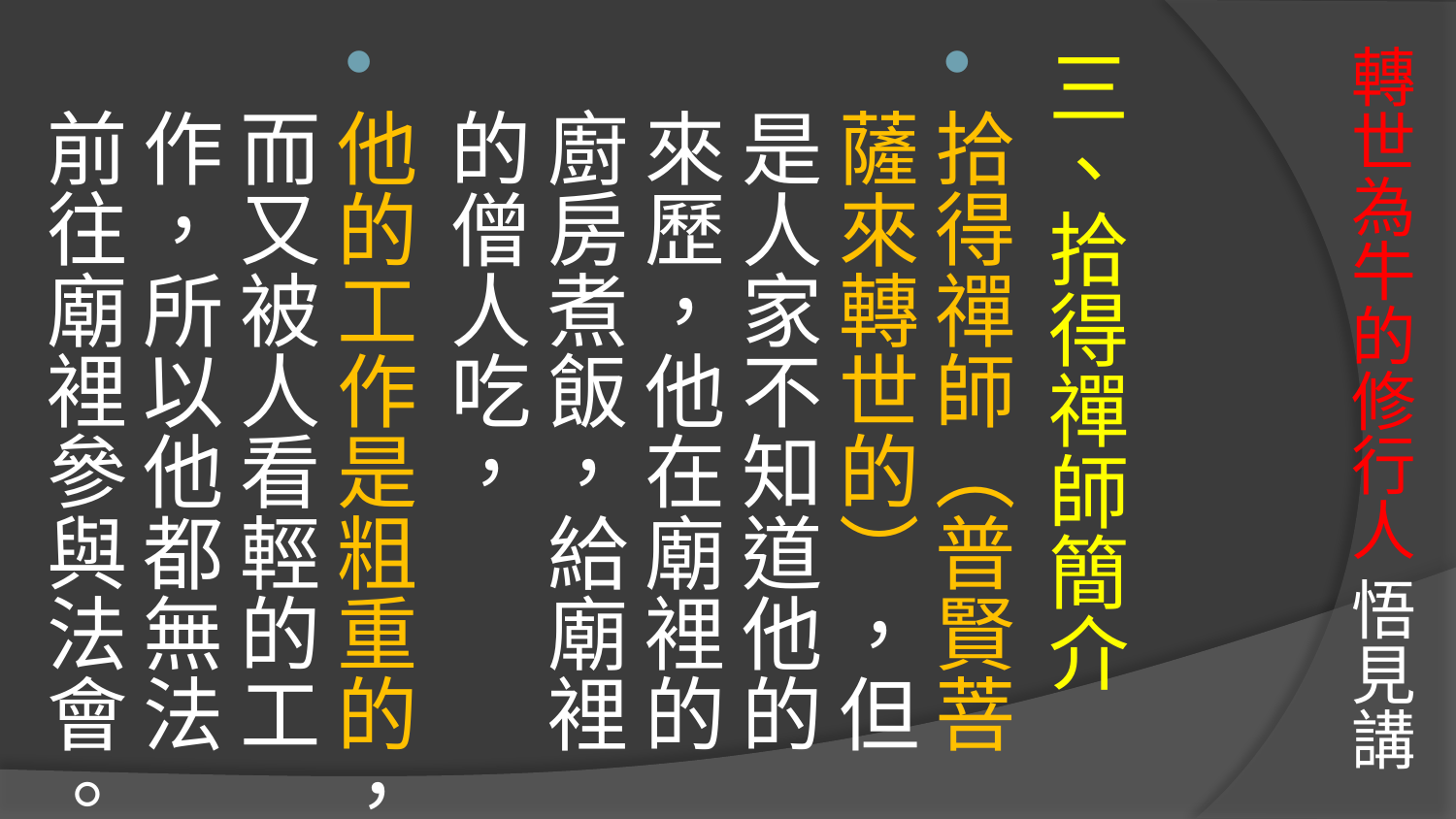

# 轉世為牛的修行人 悟見講
三、拾得禪師簡介
拾得禪師（普賢菩薩來轉世的），但是人家不知道他的來歷，他在廟裡的廚房煮飯，給廟裡的僧人吃，
他的工作是粗重的，而又被人看輕的工作，所以他都無法前往廟裡參與法會。